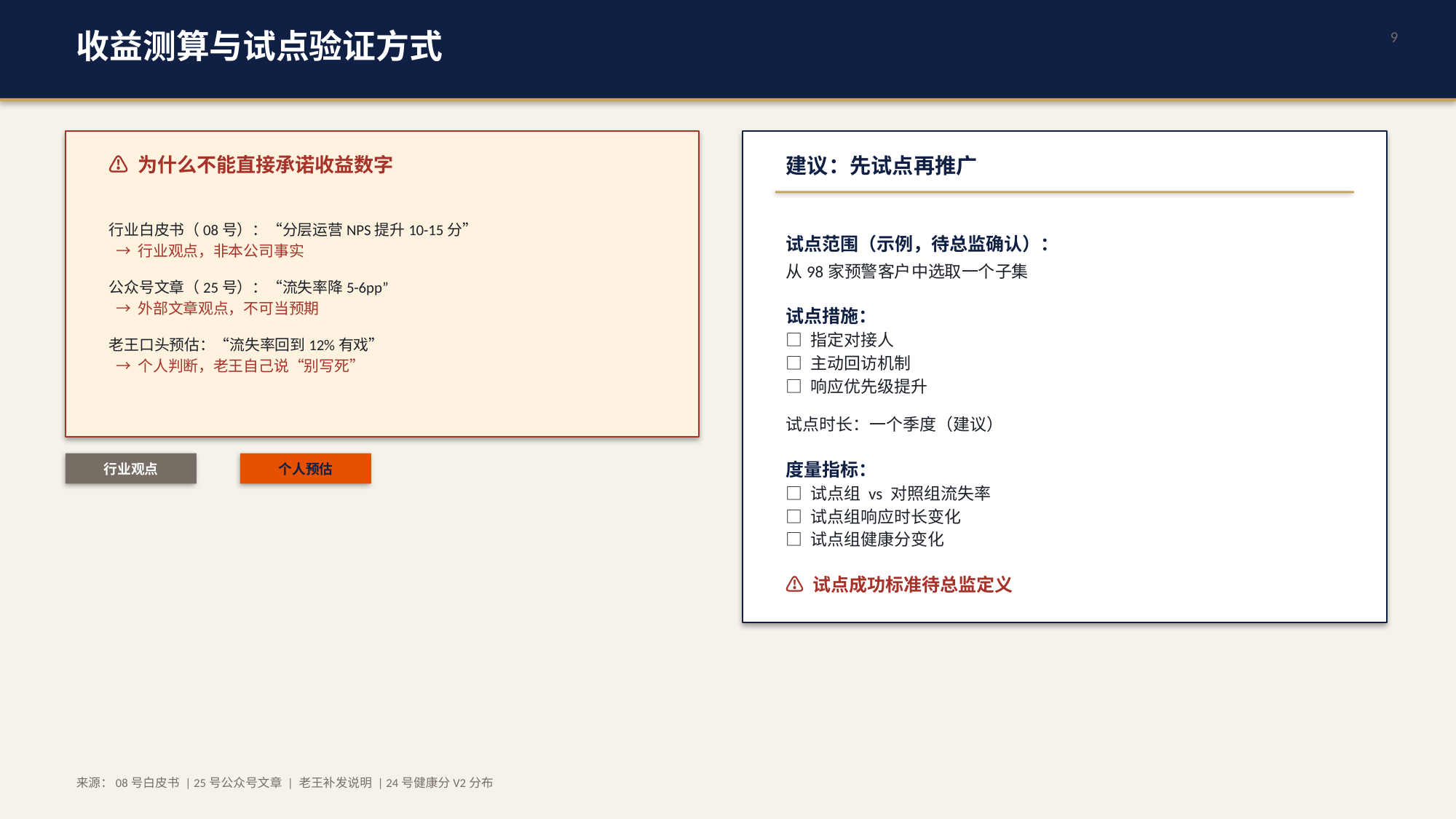

收益测算与试点验证方式
9

⚠ 为什么不能直接承诺收益数字
建议：先试点再推广

行业白皮书（08号）：“分层运营NPS提升10-15分”
  → 行业观点，非本公司事实

公众号文章（25号）：“流失率降5-6pp”
  → 外部文章观点，不可当预期

老王口头预估：“流失率回到12%有戏”
  → 个人判断，老王自己说“别写死”

试点范围（示例，待总监确认）：
从98家预警客户中选取一个子集

试点措施：
□ 指定对接人
□ 主动回访机制
□ 响应优先级提升

试点时长：一个季度（建议）

度量指标：
□ 试点组 vs 对照组流失率
□ 试点组响应时长变化
□ 试点组健康分变化

⚠ 试点成功标准待总监定义
行业观点
个人预估
来源：08号白皮书 | 25号公众号文章 | 老王补发说明 | 24号健康分V2分布